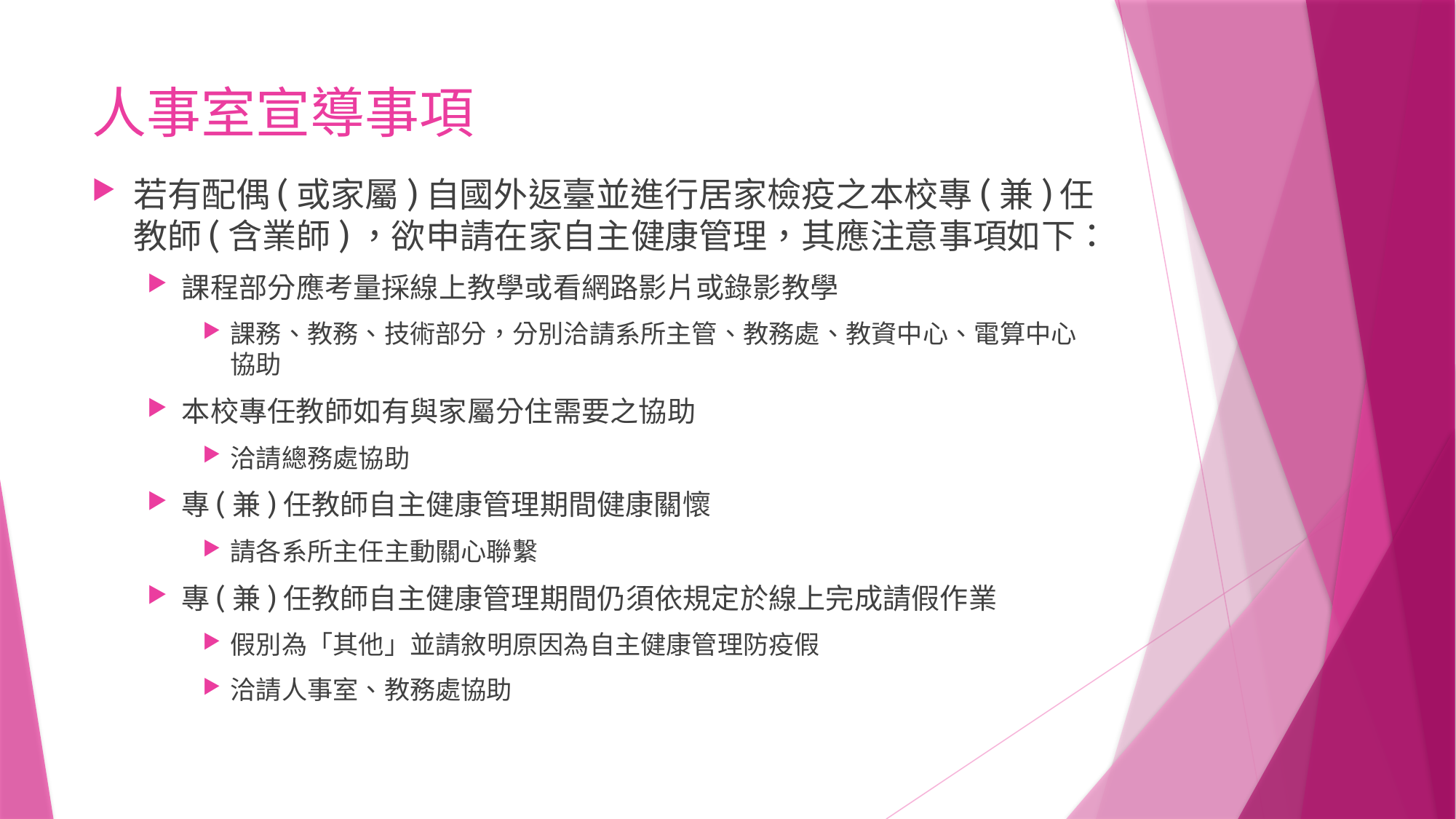

# 人事室宣導事項
若有配偶(或家屬)自國外返臺並進行居家檢疫之本校專(兼)任教師(含業師)，欲申請在家自主健康管理，其應注意事項如下：
課程部分應考量採線上教學或看網路影片或錄影教學
課務、教務、技術部分，分別洽請系所主管、教務處、教資中心、電算中心協助
本校專任教師如有與家屬分住需要之協助
洽請總務處協助
專(兼)任教師自主健康管理期間健康關懷
請各系所主任主動關心聯繫
專(兼)任教師自主健康管理期間仍須依規定於線上完成請假作業
假別為「其他」並請敘明原因為自主健康管理防疫假
洽請人事室、教務處協助